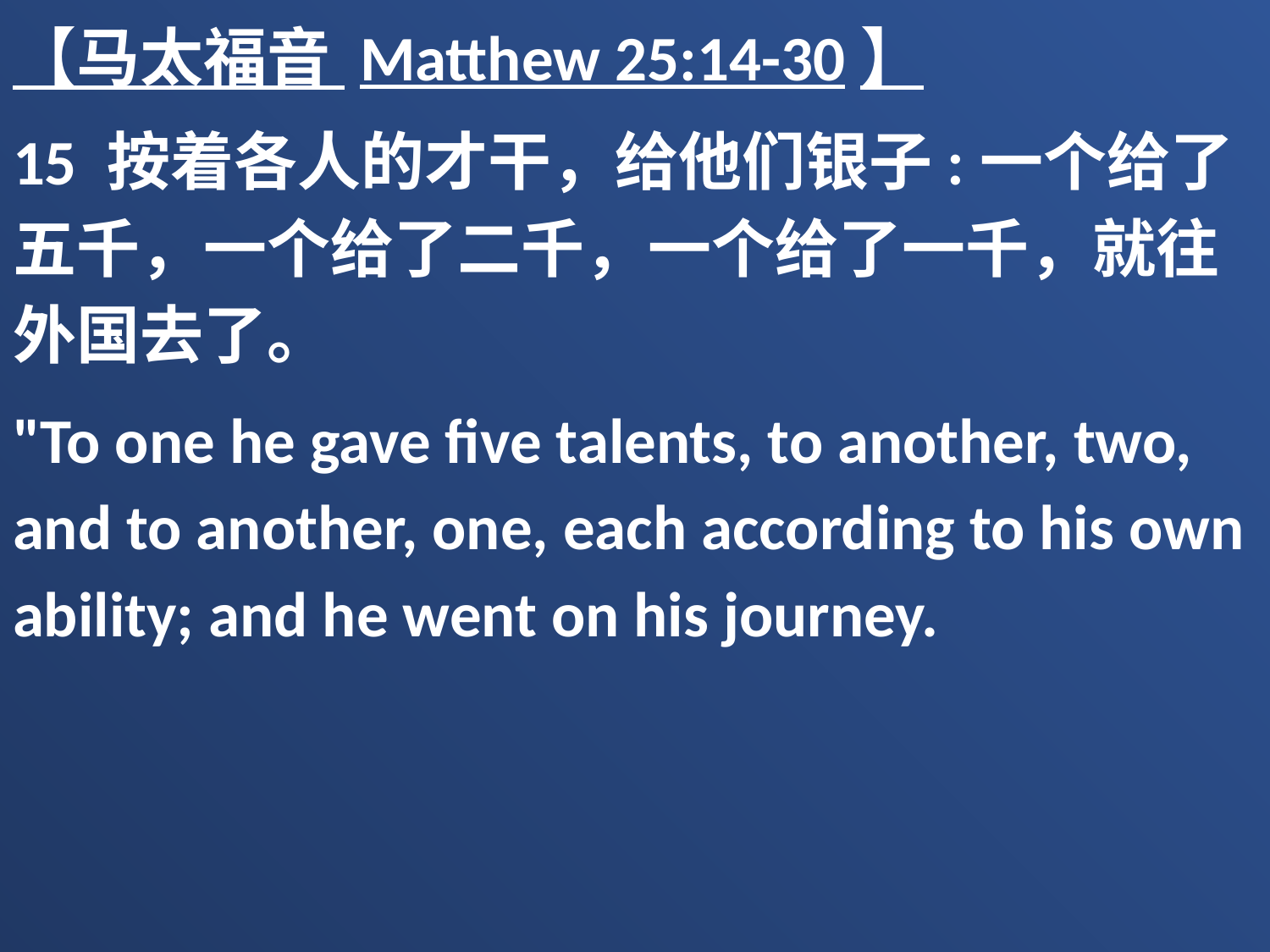

【马太福音 Matthew 25:14-30】
15 按着各人的才干，给他们银子:一个给了五千，一个给了二千，一个给了一千，就往外国去了。
"To one he gave five talents, to another, two, and to another, one, each according to his own ability; and he went on his journey.